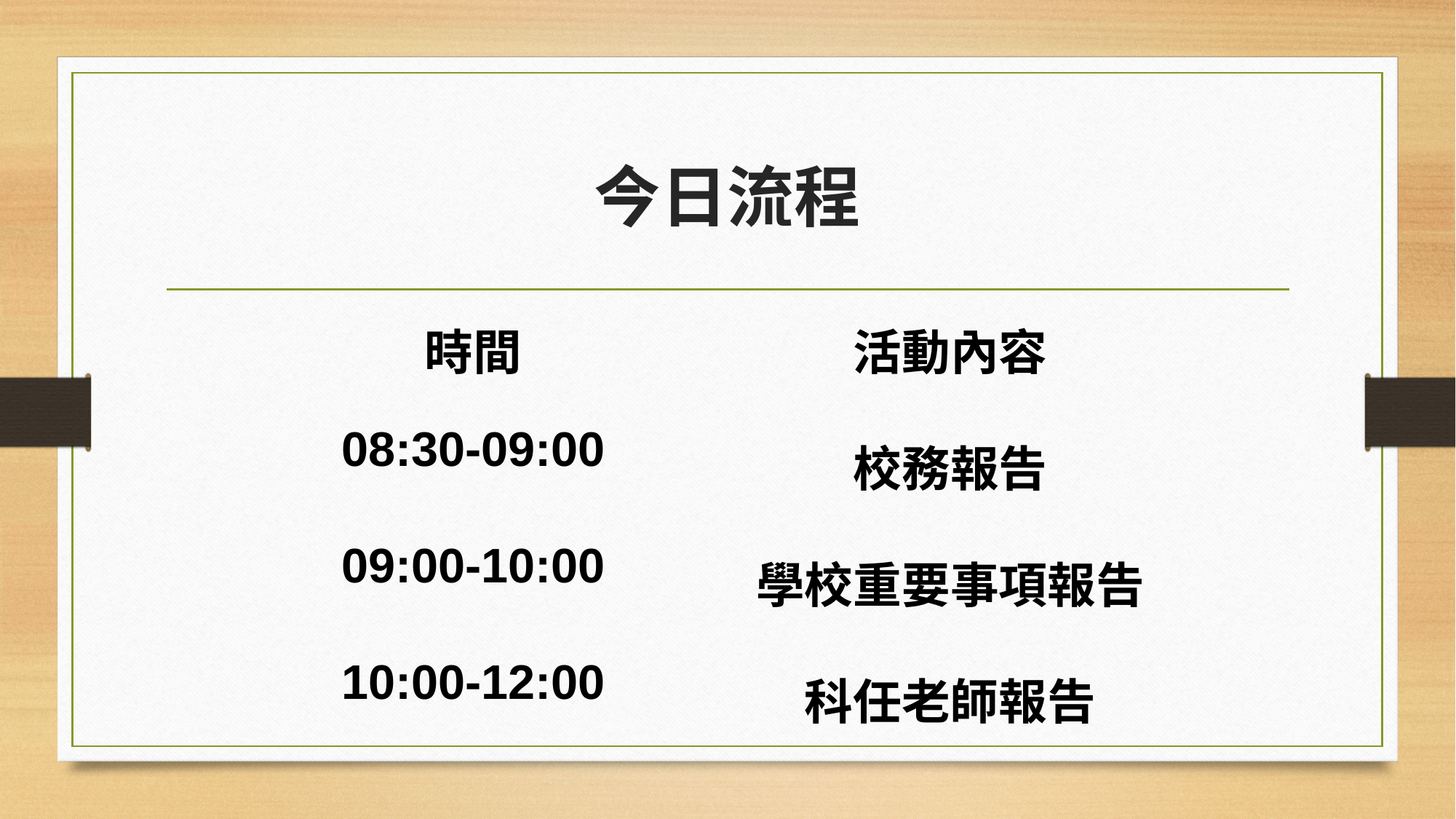

# 今日流程
| 時間 | 活動內容 |
| --- | --- |
| 08:30-09:00 | 校務報告 |
| 09:00-10:00 | 學校重要事項報告 |
| 10:00-12:00 | 科任老師報告 |